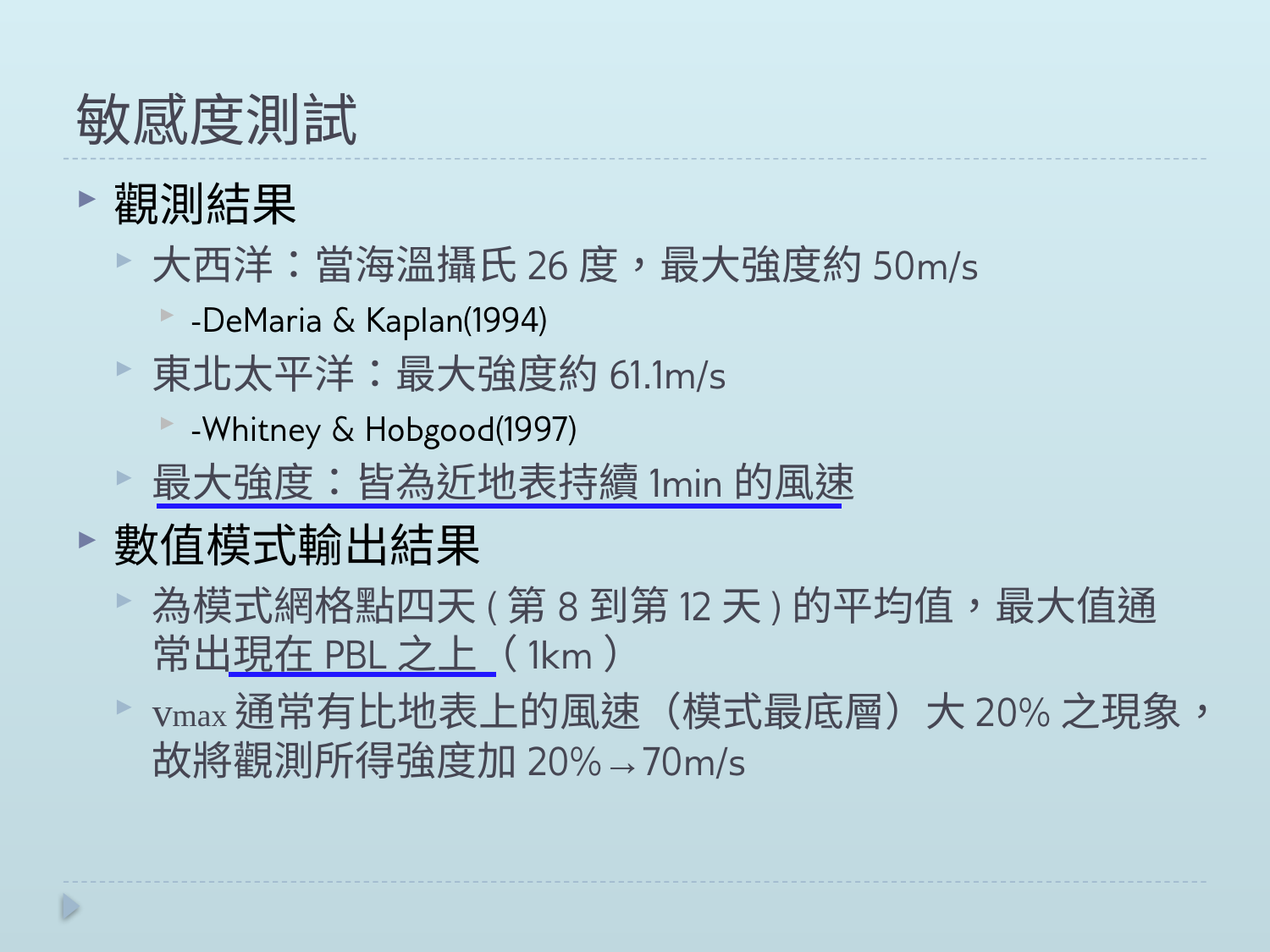

# 敏感度測試
觀測結果
大西洋：當海溫攝氏26度，最大強度約50m/s
-DeMaria & Kaplan(1994)
東北太平洋：最大強度約61.1m/s
-Whitney & Hobgood(1997)
最大強度：皆為近地表持續1min的風速
數值模式輸出結果
為模式網格點四天(第8到第12天)的平均值，最大值通常出現在PBL之上（1km）
vmax通常有比地表上的風速（模式最底層）大20%之現象，故將觀測所得強度加20%→70m/s